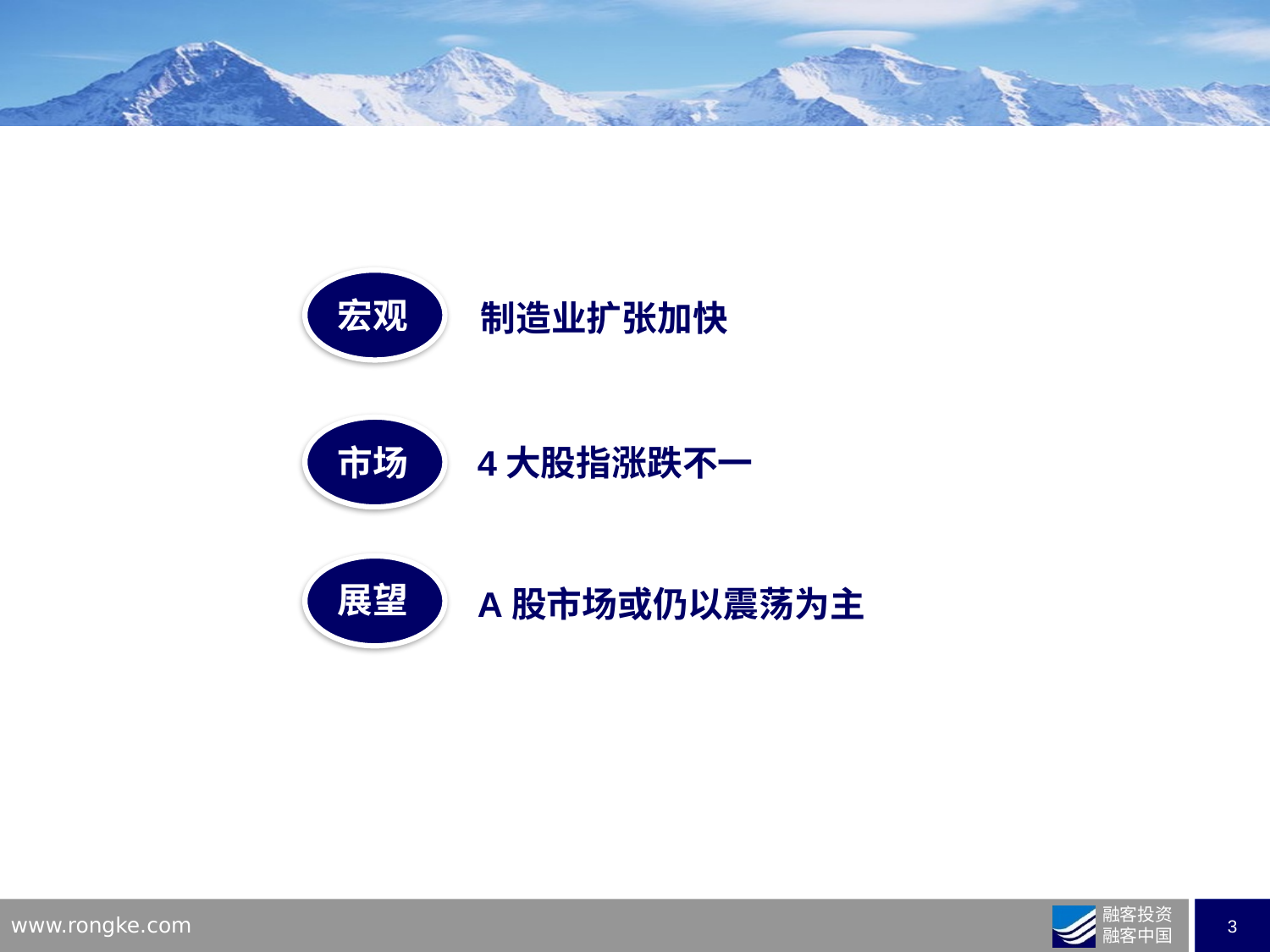

宏观
制造业扩张加快

市场
4大股指涨跌不一

展望
A股市场或仍以震荡为主
业务